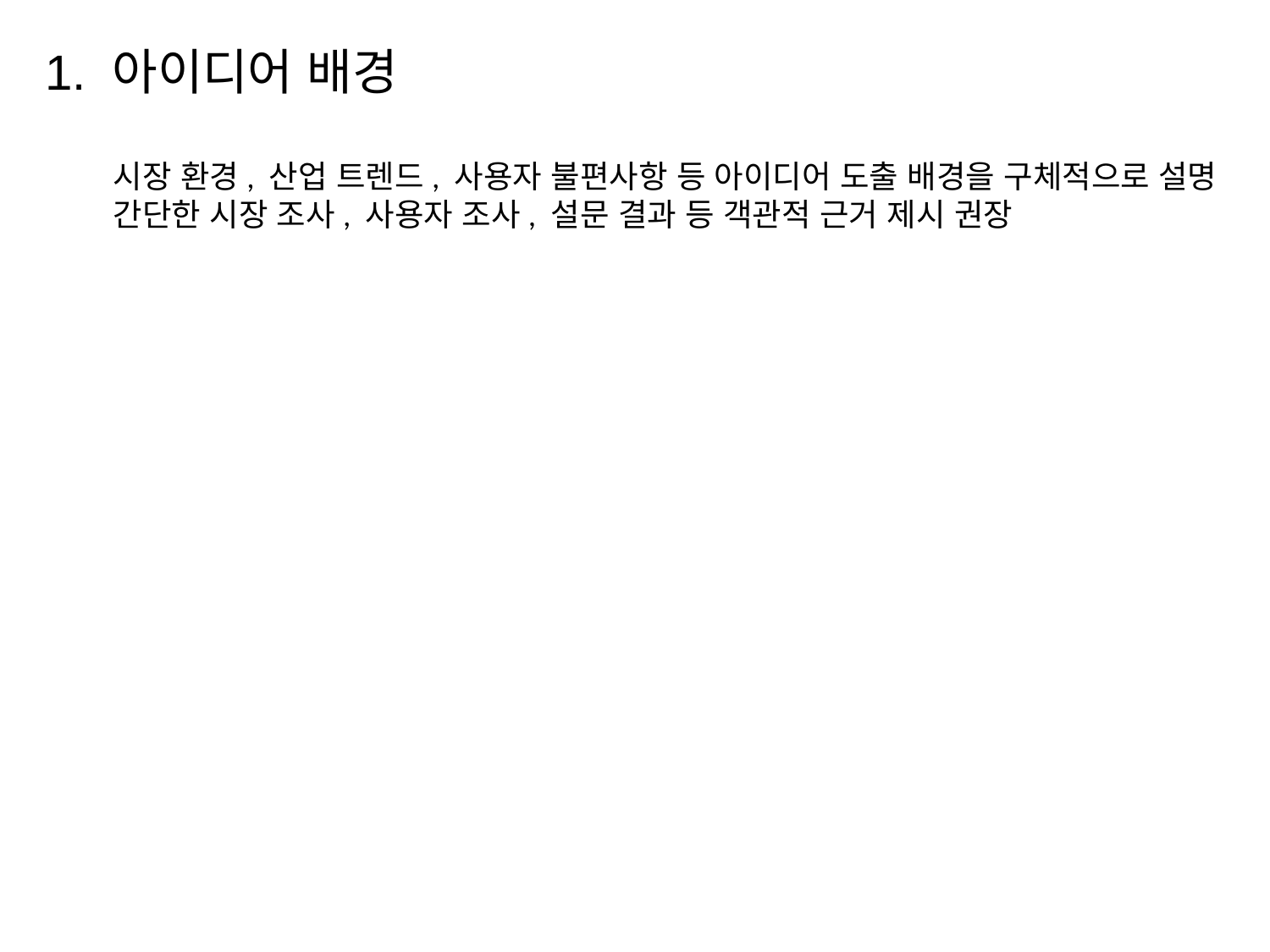

# 1. 아이디어 배경
시장 환경, 산업 트렌드, 사용자 불편사항 등 아이디어 도출 배경을 구체적으로 설명
간단한 시장 조사, 사용자 조사, 설문 결과 등 객관적 근거 제시 권장